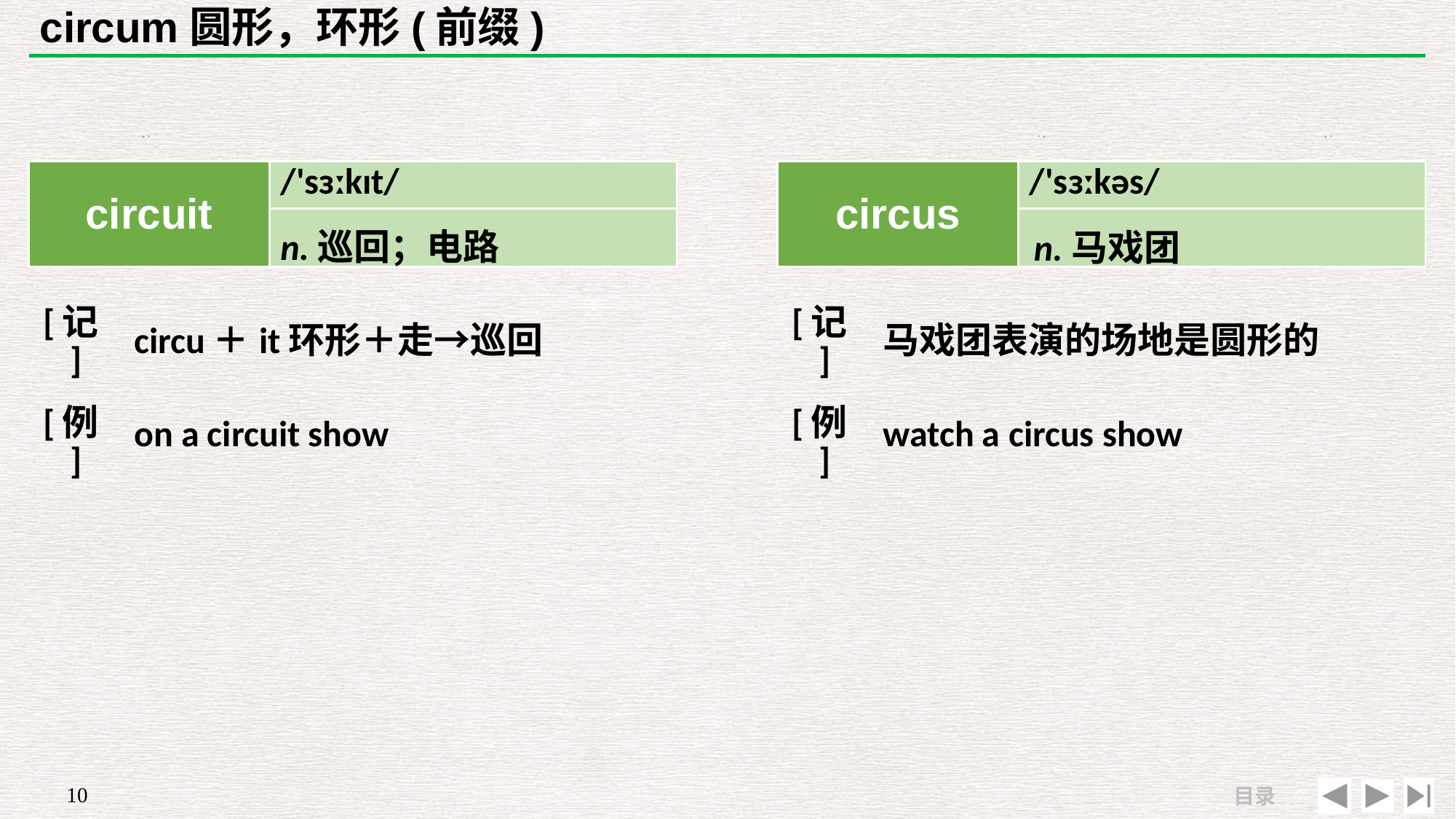

# circum圆形，环形(前缀)

| circuit | /'sзːkɪt/ |
| --- | --- |
|  |  |
| circus | /'sзːkəs/ |
| --- | --- |
|  |  |
n.巡回；电路
n.马戏团
| [记] | circu＋it环形＋走→巡回 |
| --- | --- |
| [例] | on a circuit show |
| [记] | 马戏团表演的场地是圆形的 |
| --- | --- |
| [例] | watch a circus show |